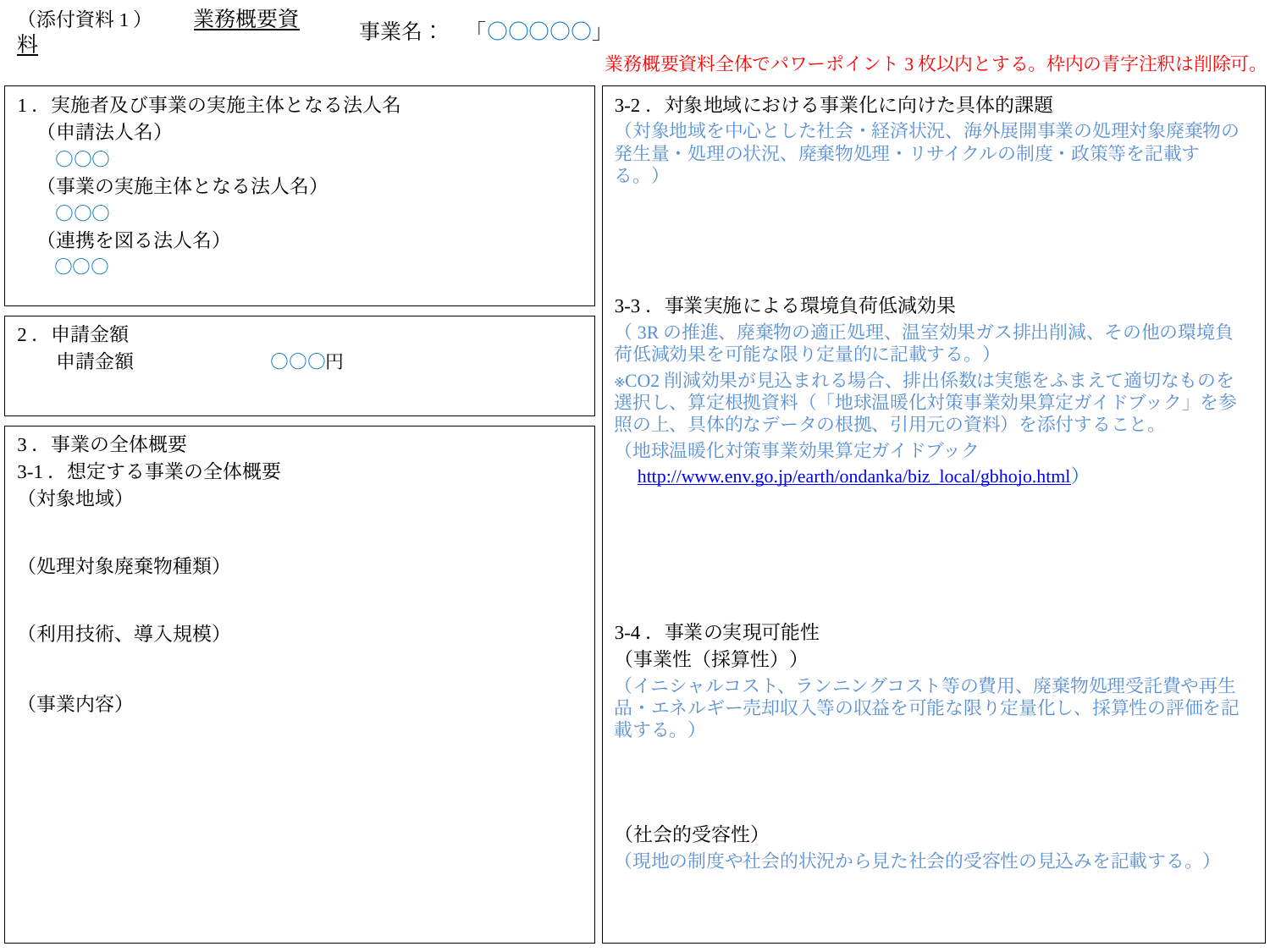

（添付資料1）　　業務概要資料
　　事業名：　「○○○○○」
　業務概要資料全体でパワーポイント3枚以内とする。枠内の青字注釈は削除可。
1．実施者及び事業の実施主体となる法人名
　（申請法人名）
　　○○○
　（事業の実施主体となる法人名）
　　○○○
　（連携を図る法人名）
　　○○○
3-2．対象地域における事業化に向けた具体的課題
（対象地域を中心とした社会・経済状況、海外展開事業の処理対象廃棄物の発生量・処理の状況、廃棄物処理・リサイクルの制度・政策等を記載する。）

3-3．事業実施による環境負荷低減効果
（3Rの推進、廃棄物の適正処理、温室効果ガス排出削減、その他の環境負荷低減効果を可能な限り定量的に記載する。）
※CO2削減効果が見込まれる場合、排出係数は実態をふまえて適切なものを選択し、算定根拠資料（「地球温暖化対策事業効果算定ガイドブック」を参照の上、具体的なデータの根拠、引用元の資料）を添付すること。
（地球温暖化対策事業効果算定ガイドブック
　http://www.env.go.jp/earth/ondanka/biz_local/gbhojo.html）

3-4．事業の実現可能性
（事業性（採算性））
（イニシャルコスト、ランニングコスト等の費用、廃棄物処理受託費や再生品・エネルギー売却収入等の収益を可能な限り定量化し、採算性の評価を記載する。）

（社会的受容性）
（現地の制度や社会的状況から見た社会的受容性の見込みを記載する。）

2．申請金額
　　申請金額　　　　　　　○○○円
3．事業の全体概要
3-1．想定する事業の全体概要
（対象地域）

（処理対象廃棄物種類）

（利用技術、導入規模）

（事業内容）